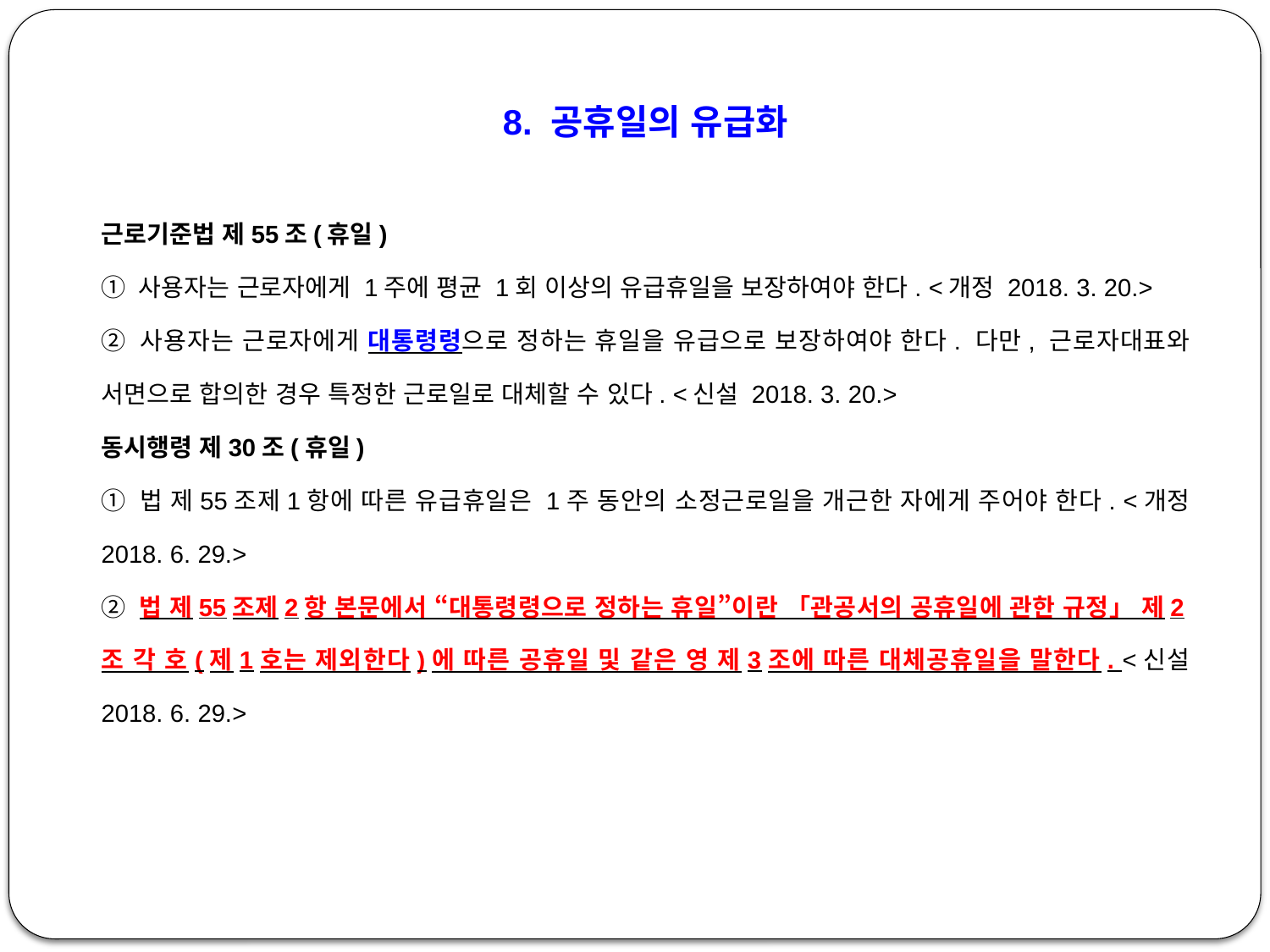

8. 공휴일의 유급화

근로기준법 제55조(휴일)
① 사용자는 근로자에게 1주에 평균 1회 이상의 유급휴일을 보장하여야 한다. <개정 2018. 3. 20.>
② 사용자는 근로자에게 대통령령으로 정하는 휴일을 유급으로 보장하여야 한다. 다만, 근로자대표와 서면으로 합의한 경우 특정한 근로일로 대체할 수 있다. <신설 2018. 3. 20.>
동시행령 제30조(휴일)
① 법 제55조제1항에 따른 유급휴일은 1주 동안의 소정근로일을 개근한 자에게 주어야 한다. <개정 2018. 6. 29.>
② 법 제55조제2항 본문에서 “대통령령으로 정하는 휴일”이란 「관공서의 공휴일에 관한 규정」 제2조 각 호(제1호는 제외한다)에 따른 공휴일 및 같은 영 제3조에 따른 대체공휴일을 말한다. <신설 2018. 6. 29.>